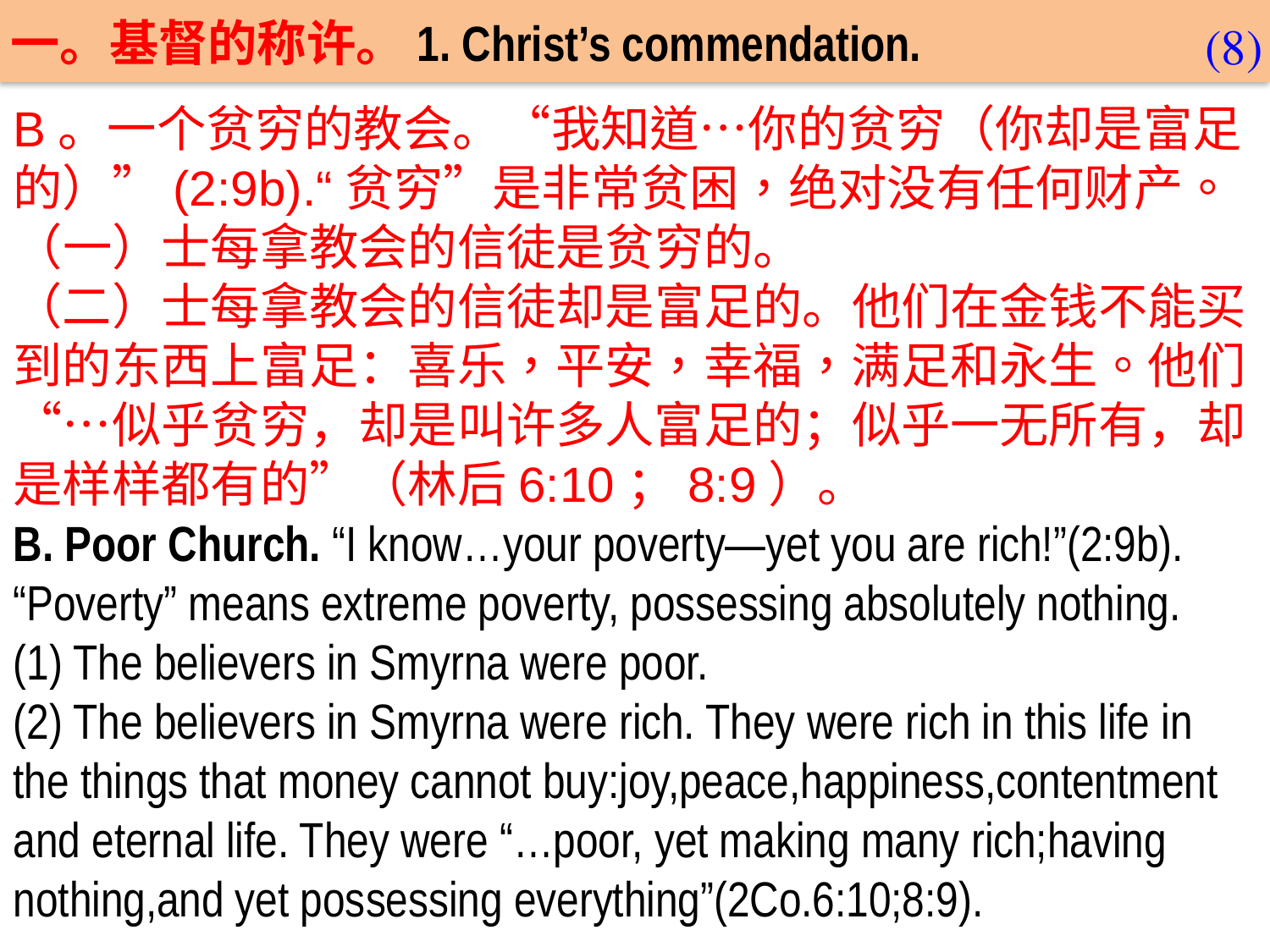

一。基督的称许。1. Christ’s commendation.
(8)
B。一个贫穷的教会。“我知道…你的贫穷（你却是富足的）”(2:9b).“贫穷”是非常贫困，绝对没有任何财产。
（一）士每拿教会的信徒是贫穷的。
（二）士每拿教会的信徒却是富足的。他们在金钱不能买到的东西上富足：喜乐，平安，幸福，满足和永生。他们“…似乎贫穷，却是叫许多人富足的；似乎一无所有，却是样样都有的”（林后6:10；8:9）。
B. Poor Church. “I know…your poverty—yet you are rich!”(2:9b). “Poverty” means extreme poverty, possessing absolutely nothing.
(1) The believers in Smyrna were poor.
(2) The believers in Smyrna were rich. They were rich in this life in the things that money cannot buy:joy,peace,happiness,contentment and eternal life. They were “…poor, yet making many rich;having nothing,and yet possessing everything”(2Co.6:10;8:9).